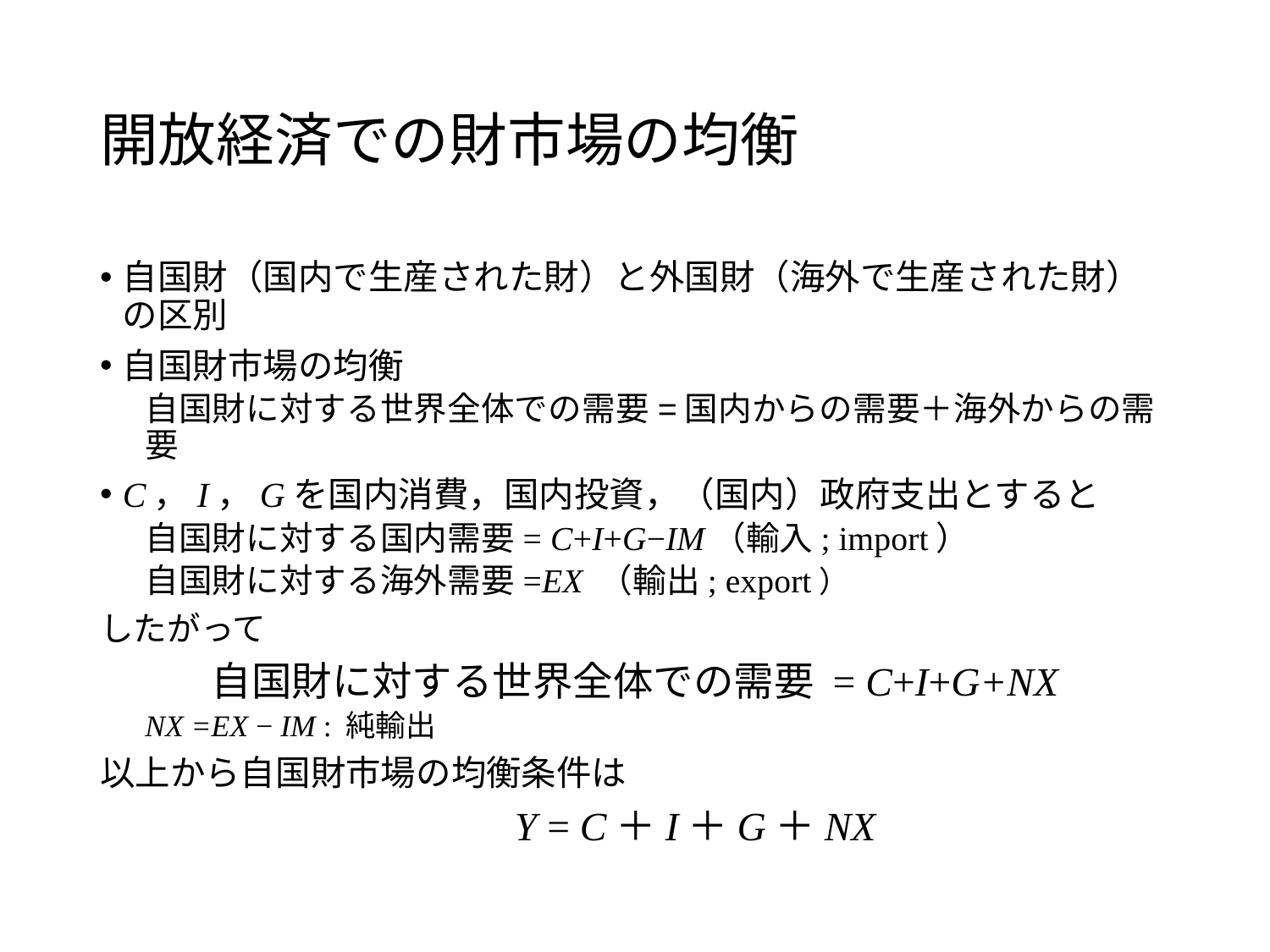

# 開放経済での財市場の均衡
自国財（国内で生産された財）と外国財（海外で生産された財）の区別
自国財市場の均衡
自国財に対する世界全体での需要=国内からの需要＋海外からの需要
C，I，Gを国内消費，国内投資，（国内）政府支出とすると
	自国財に対する国内需要= C+I+G−IM（輸入; import）
	自国財に対する海外需要=EX （輸出; export）
したがって
自国財に対する世界全体での需要 = C+I+G+NX
	NX =EX − IM : 純輸出
以上から自国財市場の均衡条件は
	Y = C＋I＋G＋NX